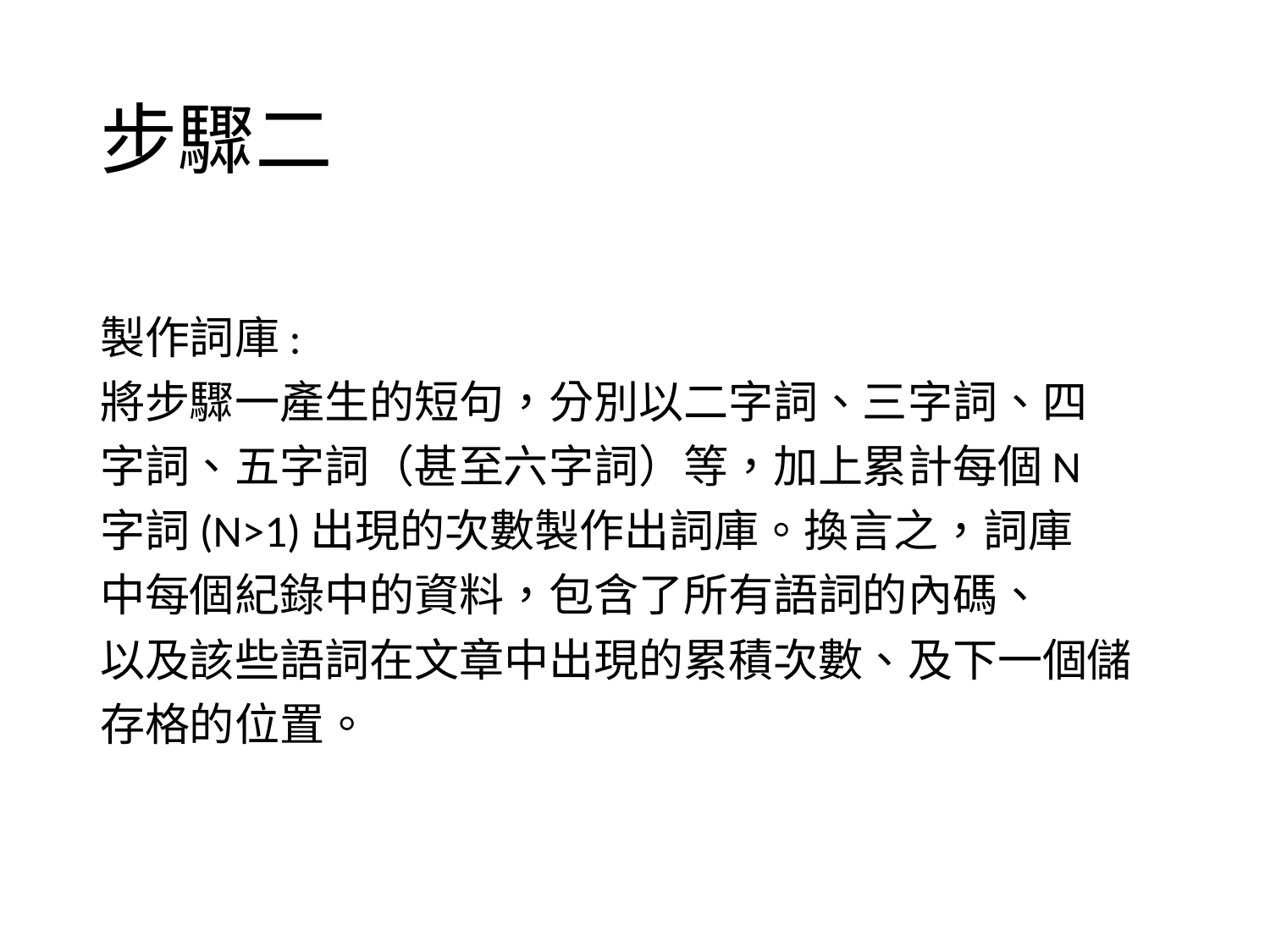

# 步驟二
製作詞庫:
將步驟一產生的短句，分別以二字詞、三字詞、四
字詞、五字詞（甚至六字詞）等，加上累計每個N
字詞(N>1)出現的次數製作出詞庫。換言之，詞庫
中每個紀錄中的資料，包含了所有語詞的內碼、
以及該些語詞在文章中出現的累積次數、及下一個儲
存格的位置。